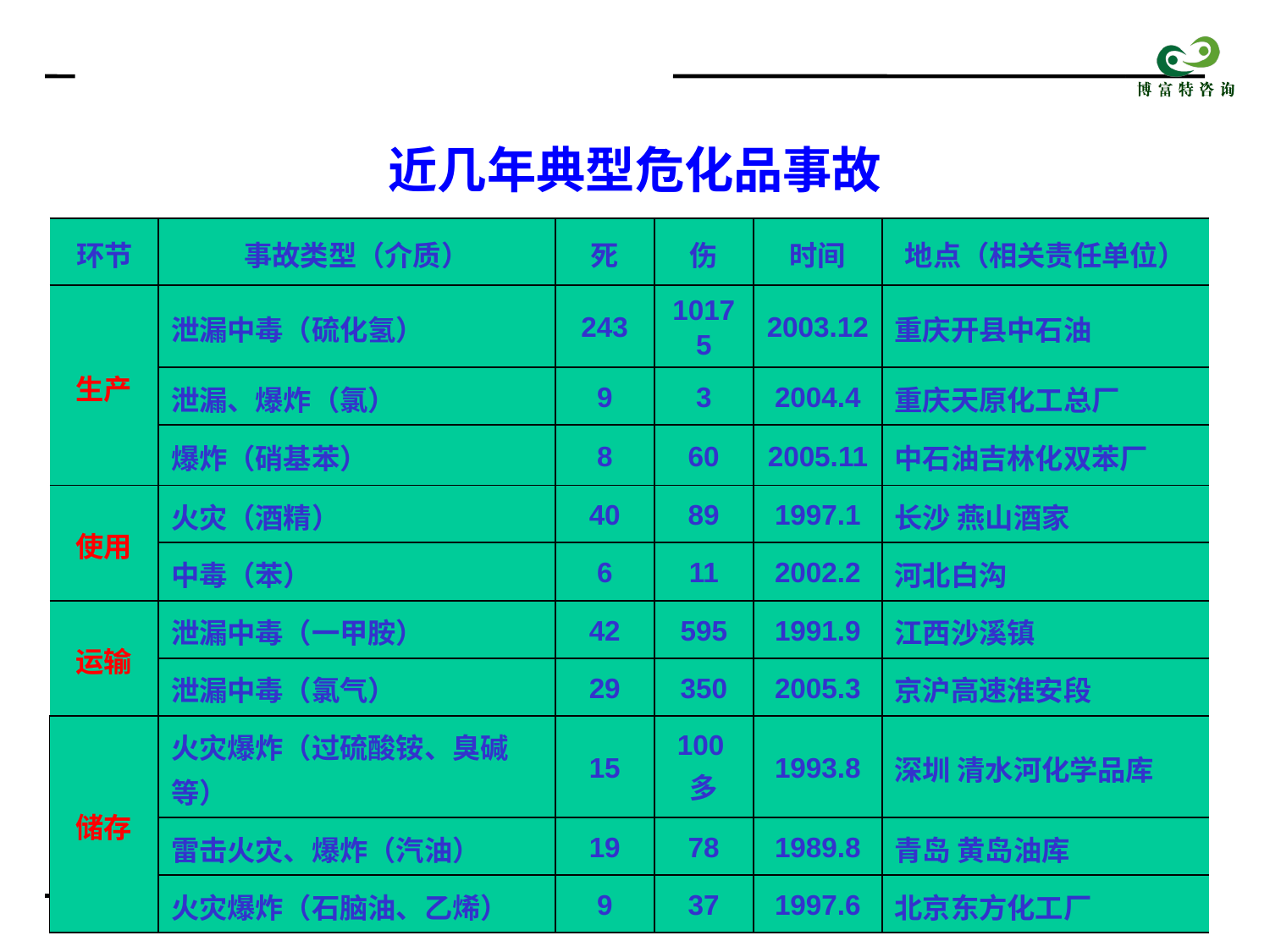

近几年典型危化品事故
| 环节 | 事故类型（介质） | 死 | 伤 | 时间 | 地点（相关责任单位） |
| --- | --- | --- | --- | --- | --- |
| 生产 | 泄漏中毒（硫化氢） | 243 | 10175 | 2003.12 | 重庆开县中石油 |
|  | 泄漏、爆炸（氯） | 9 | 3 | 2004.4 | 重庆天原化工总厂 |
|  | 爆炸（硝基苯） | 8 | 60 | 2005.11 | 中石油吉林化双苯厂 |
| 使用 | 火灾（酒精） | 40 | 89 | 1997.1 | 长沙 燕山酒家 |
|  | 中毒（苯） | 6 | 11 | 2002.2 | 河北白沟 |
| 运输 | 泄漏中毒（一甲胺） | 42 | 595 | 1991.9 | 江西沙溪镇 |
|  | 泄漏中毒（氯气） | 29 | 350 | 2005.3 | 京沪高速淮安段 |
| 储存 | 火灾爆炸（过硫酸铵、臭碱等） | 15 | 100多 | 1993.8 | 深圳 清水河化学品库 |
|  | 雷击火灾、爆炸（汽油） | 19 | 78 | 1989.8 | 青岛 黄岛油库 |
|  | 火灾爆炸（石脑油、乙烯） | 9 | 37 | 1997.6 | 北京东方化工厂 |